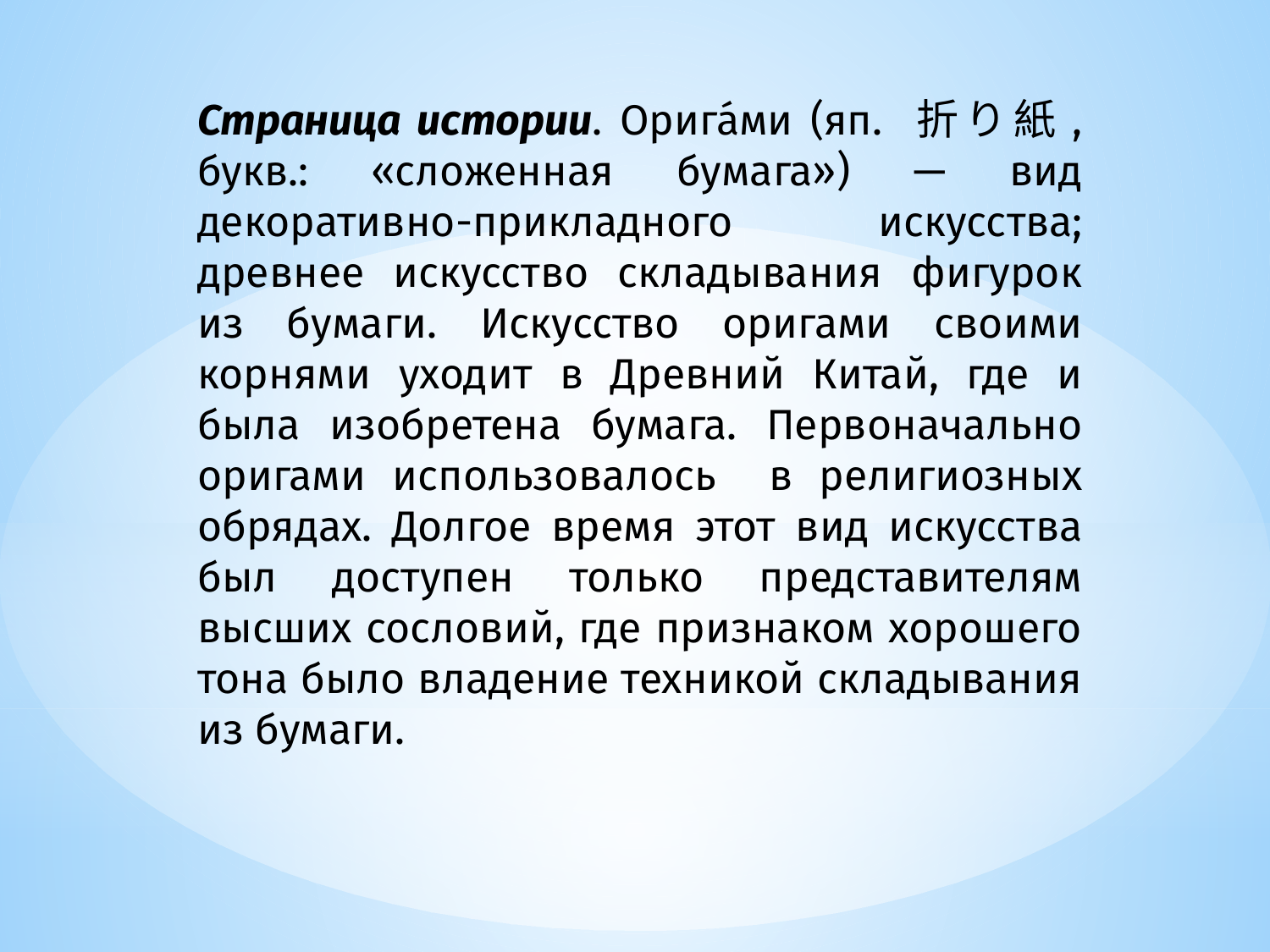

Страница истории. Орига́ми (яп. 折り紙, букв.: «сложенная бумага») — вид декоративно-прикладного искусства; древнее искусство складывания фигурок из бумаги. Искусство оригами своими корнями уходит в Древний Китай, где и была изобретена бумага. Первоначально оригами использовалось  в религиозных обрядах. Долгое время этот вид искусства был доступен только представителям высших сословий, где признаком хорошего тона было владение техникой складывания из бумаги.